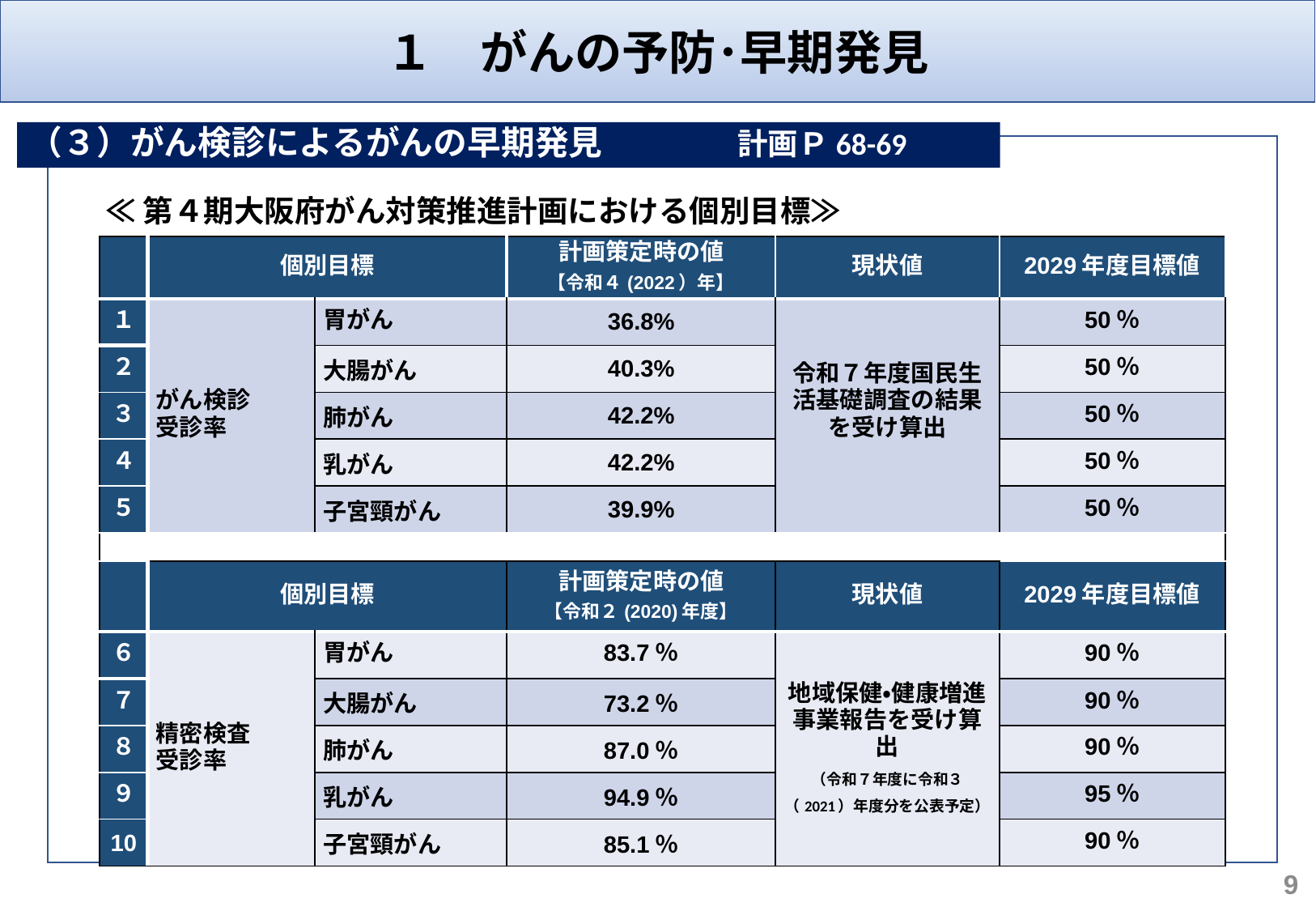

１　がんの予防･早期発見
（３）がん検診によるがんの早期発見　　　　計画Ｐ68-69

≪第４期大阪府がん対策推進計画における個別目標≫
|  | 個別目標 |  | 計画策定時の値 【令和４(2022）年】 | 現状値 | 2029年度目標値 |
| --- | --- | --- | --- | --- | --- |
| １ | がん検診 受診率 | 胃がん | 36.8% | 令和７年度国民生活基礎調査の結果を受け算出 | 50％ |
| ２ |  | 大腸がん | 40.3% |  | 50％ |
| ３ |  | 肺がん | 42.2% |  | 50％ |
| ４ |  | 乳がん | 42.2% |  | 50％ |
| ５ |  | 子宮頸がん | 39.9% |  | 50％ |
|  |  |  |  |  |  |
|  | 個別目標 |  | 計画策定時の値 【令和２(2020)年度】 | 現状値 | 2029年度目標値 |
| ６ | 精密検査 受診率 | 胃がん | 83.7％ | 地域保健・健康増進事業報告を受け算出 （令和７年度に令和３（2021）年度分を公表予定） | 90％ |
| ７ |  | 大腸がん | 73.2％ |  | 90％ |
| ８ |  | 肺がん | 87.0％ |  | 90％ |
| ９ |  | 乳がん | 94.9％ |  | 95％ |
| 10 |  | 子宮頸がん | 85.1％ |  | 90％ |
概ね予定どおり
9